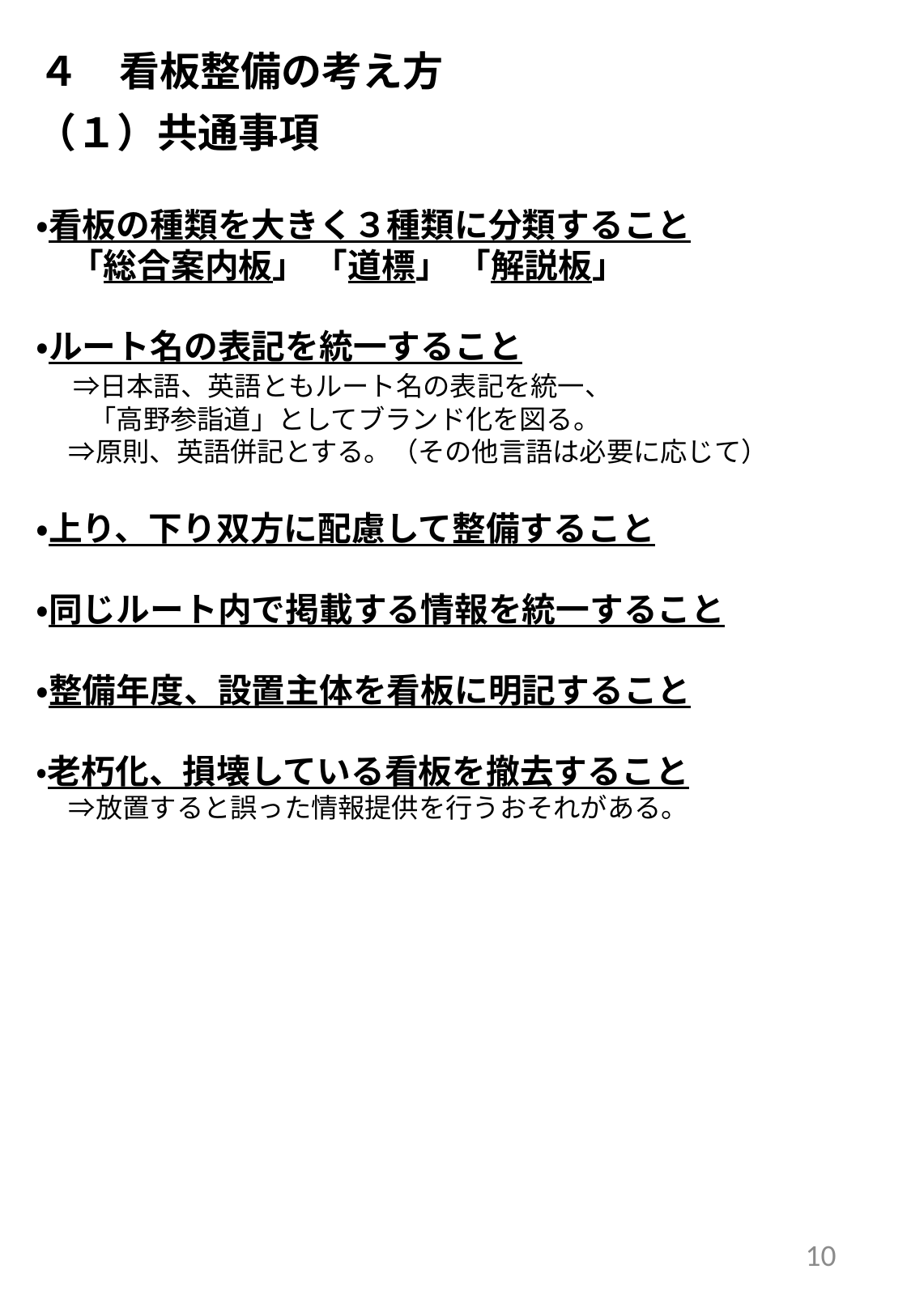

４　看板整備の考え方
（１）共通事項

・看板の種類を大きく３種類に分類すること
　「総合案内板」 「道標」 「解説板」

・ルート名の表記を統一すること
　 ⇒日本語、英語ともルート名の表記を統一、
　　「高野参詣道」としてブランド化を図る。
　 ⇒原則、英語併記とする。（その他言語は必要に応じて）

・上り、下り双方に配慮して整備すること

・同じルート内で掲載する情報を統一すること

・整備年度、設置主体を看板に明記すること

・老朽化、損壊している看板を撤去すること
　 ⇒放置すると誤った情報提供を行うおそれがある。

10